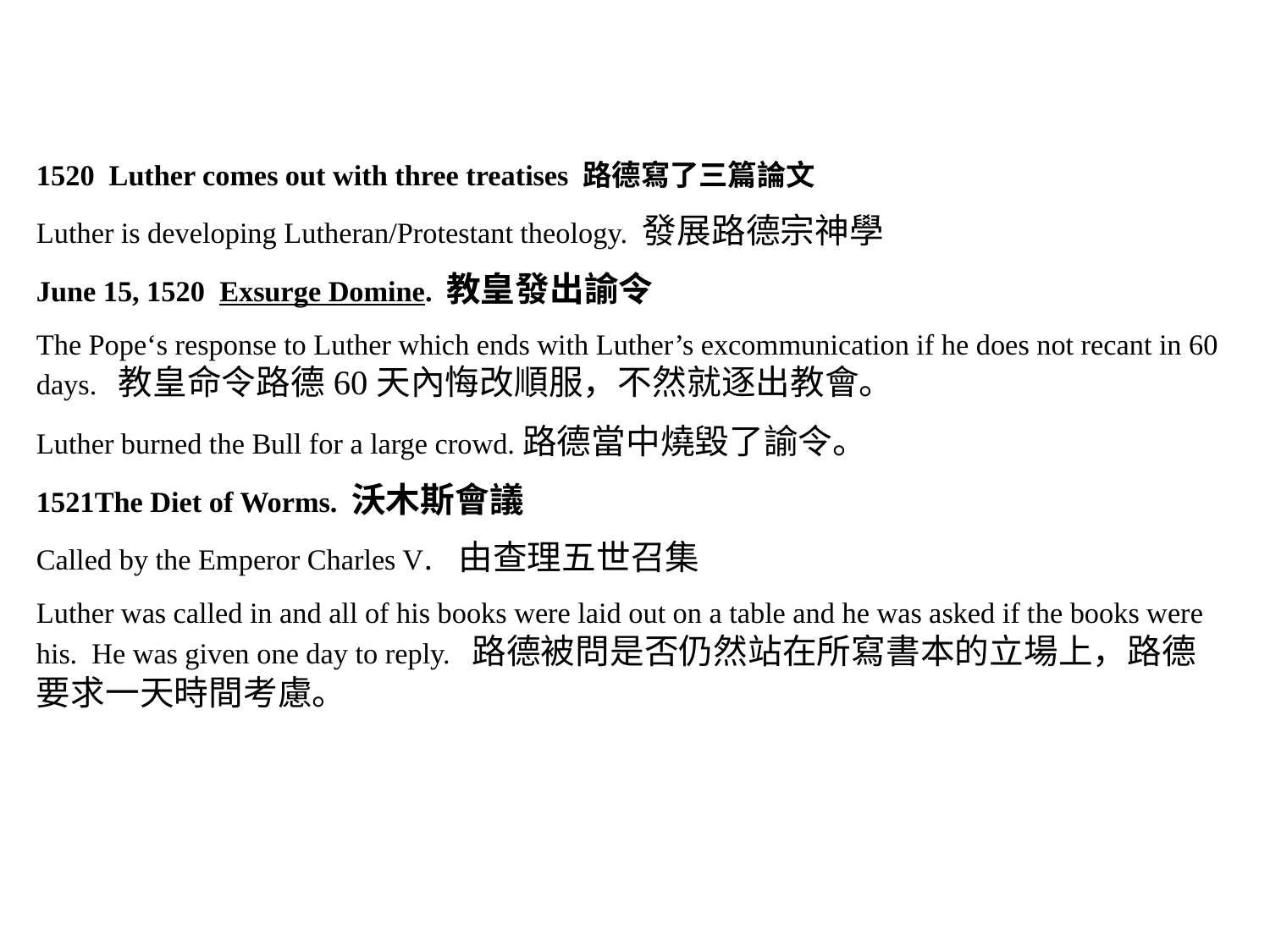

1520  Luther comes out with three treatises 路德寫了三篇論文
Luther is developing Lutheran/Protestant theology. 發展路德宗神學
June 15, 1520  Exsurge Domine. 教皇發出諭令
The Pope‘s response to Luther which ends with Luther’s excommunication if he does not recant in 60 days.  教皇命令路德60天內悔改順服，不然就逐出教會。
Luther burned the Bull for a large crowd.路德當中燒毀了諭令。
The Diet of Worms. 沃木斯會議
Called by the Emperor Charles V.  由查理五世召集
Luther was called in and all of his books were laid out on a table and he was asked if the books were his.  He was given one day to reply.  路德被問是否仍然站在所寫書本的立場上，路德要求一天時間考慮。